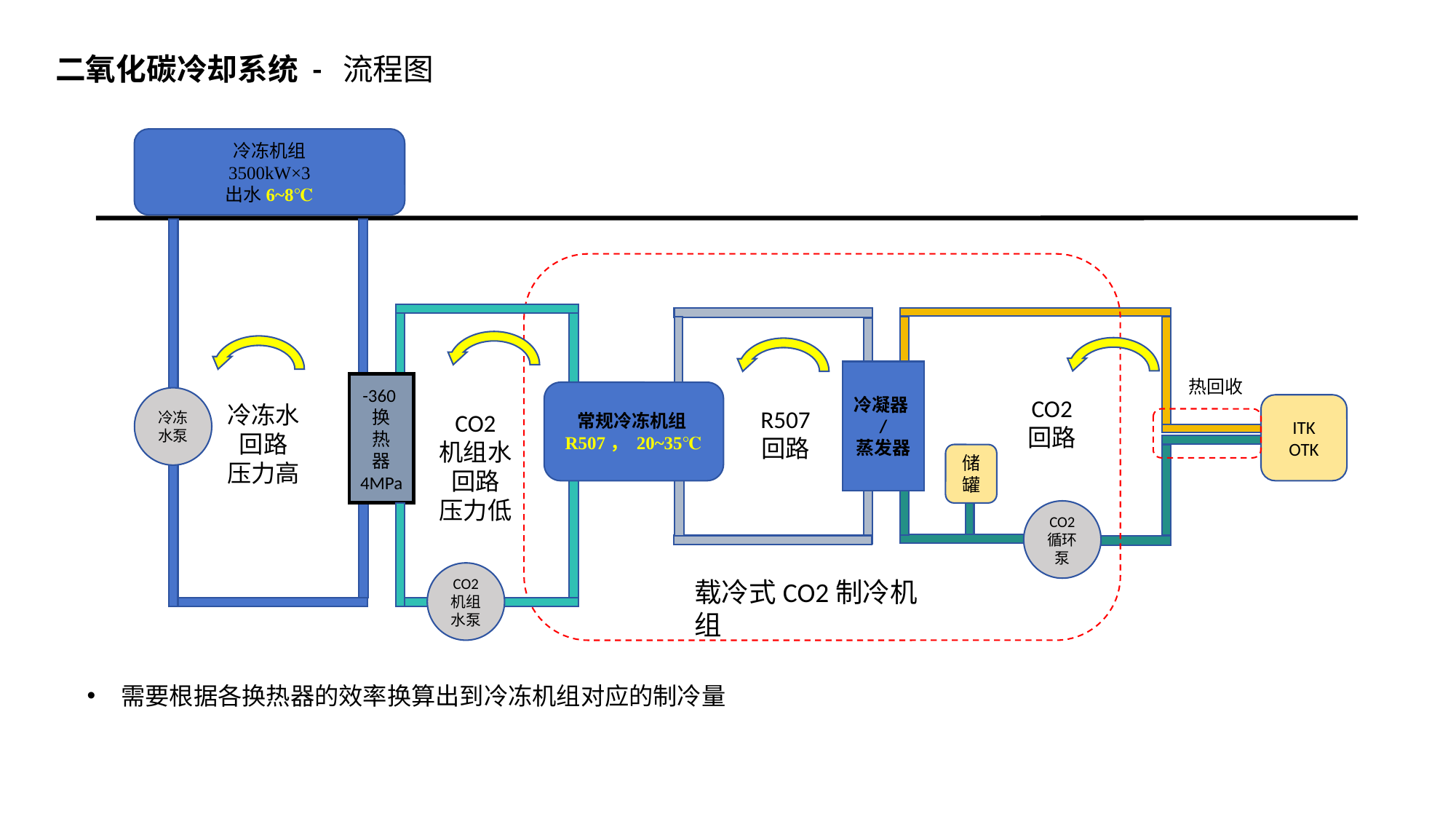

二氧化碳冷却系统 -  流程图
冷冻机组
3500kW×3
出水6~8℃

冷凝器/
蒸发器
热回收
-360换
热
器
4MPa
常规冷冻机组R507， 20~35℃
冷冻水泵
CO2
回路
冷冻水
回路
压力高
ITK
OTK
R507
回路
CO2
机组水回路
压力低

储罐

CO2
循环泵

CO2
机组水泵
载冷式CO2制冷机组

需要根据各换热器的效率换算出到冷冻机组对应的制冷量